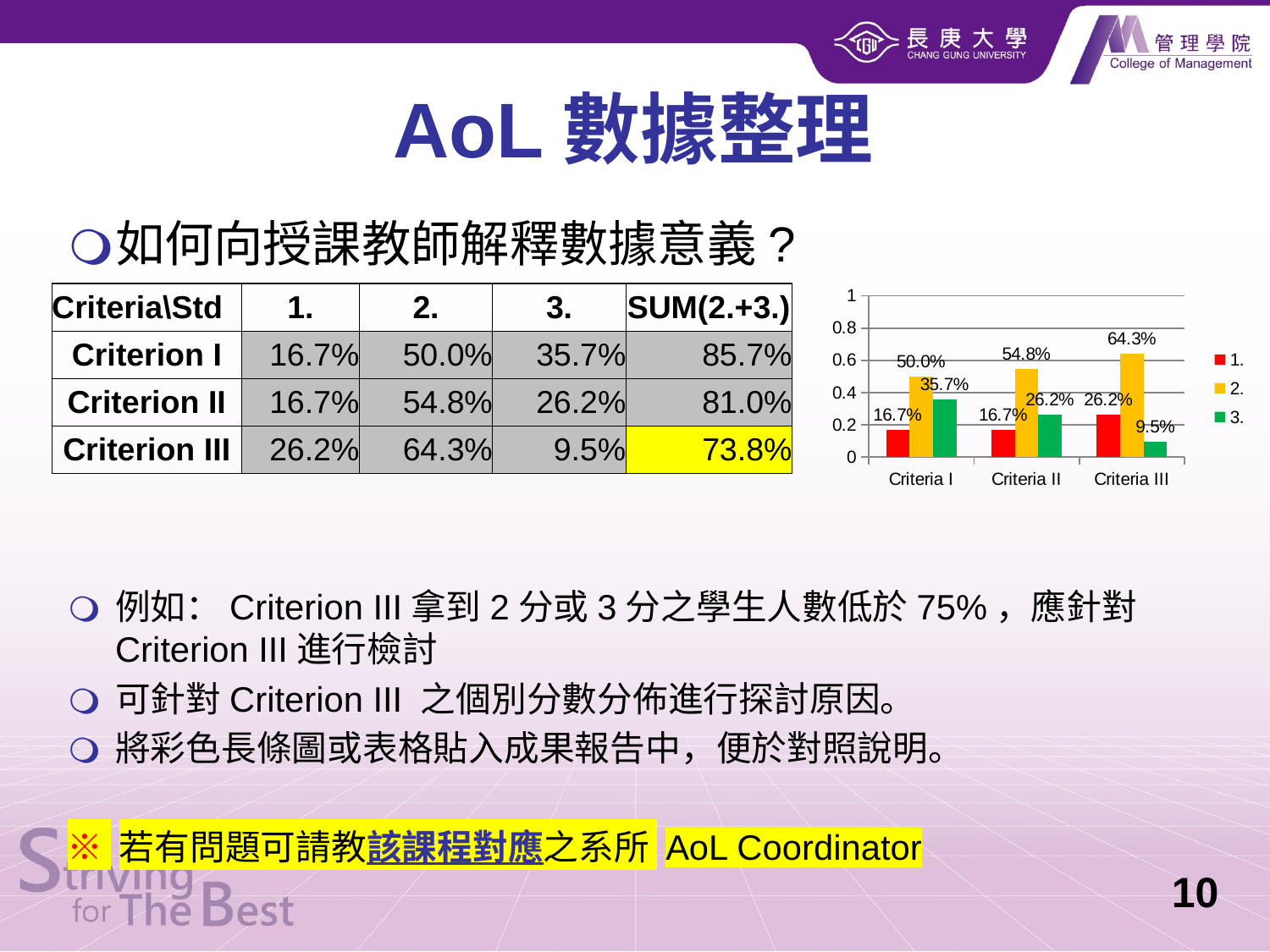

AoL數據整理
如何向授課教師解釋數據意義?

例如：Criterion III拿到2分或3分之學生人數低於75%，應針對Criterion III進行檢討
可針對Criterion III 之個別分數分佈進行探討原因。
將彩色長條圖或表格貼入成果報告中，便於對照說明。

※ 若有問題可請教該課程對應之系所 AoL Coordinator

### Chart

| Category | 1. | 2. | 3. |
|---|---|---|---|
| Criteria I | 0.1666666666666667 | 0.5 | 0.35714285714285954 |
| Criteria II | 0.1666666666666667 | 0.5476190476190506 | 0.26190476190476497 |
| Criteria III | 0.26190476190476497 | 0.6428571428571429 | 0.09523809523809568 |
| Criteria\Std | 1. | 2. | 3. | SUM(2.+3.) |
| --- | --- | --- | --- | --- |
| Criterion I | 16.7% | 50.0% | 35.7% | 85.7% |
| Criterion II | 16.7% | 54.8% | 26.2% | 81.0% |
| Criterion III | 26.2% | 64.3% | 9.5% | 73.8% |
10